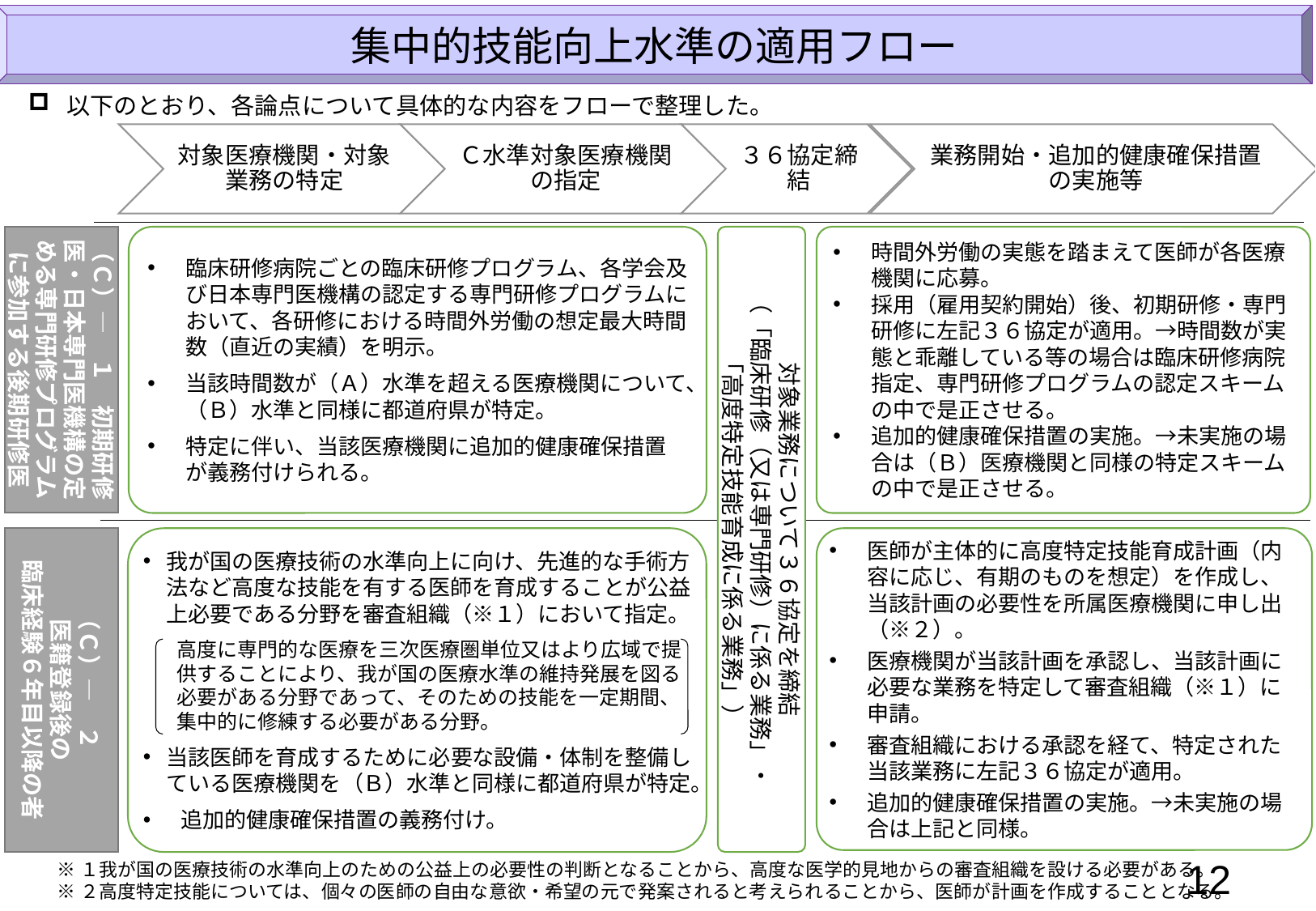

集中的技能向上水準の適用フロー
以下のとおり、各論点について具体的な内容をフローで整理した。
対象医療機関・対象業務の特定
Ｃ水準対象医療機関の指定
３６協定締結
業務開始・追加的健康確保措置の実施等
（Ｃ）―　１　初期研修医・日本専門医機構の定める専門研修プログラムに参加する後期研修医
対象業務について３６協定を締結
（「臨床研修（又は専門研修）に係る業務」・
「高度特定技能育成に係る業務」）
臨床研修病院ごとの臨床研修プログラム、各学会及び日本専門医機構の認定する専門研修プログラムにおいて、各研修における時間外労働の想定最大時間数（直近の実績）を明示。
当該時間数が（Ａ）水準を超える医療機関について、（Ｂ）水準と同様に都道府県が特定。
特定に伴い、当該医療機関に追加的健康確保措置が義務付けられる。
時間外労働の実態を踏まえて医師が各医療機関に応募。
採用（雇用契約開始）後、初期研修・専門研修に左記３６協定が適用。→時間数が実態と乖離している等の場合は臨床研修病院指定、専門研修プログラムの認定スキームの中で是正させる。
追加的健康確保措置の実施。→未実施の場合は（Ｂ）医療機関と同様の特定スキームの中で是正させる。
（Ｃ）―　２
医籍登録後の
臨床経験６年目以降の者
我が国の医療技術の水準向上に向け、先進的な手術方法など高度な技能を有する医師を育成することが公益上必要である分野を審査組織（※１）において指定。
高度に専門的な医療を三次医療圏単位又はより広域で提供することにより、我が国の医療水準の維持発展を図る必要がある分野であって、そのための技能を一定期間、集中的に修練する必要がある分野。
当該医師を育成するために必要な設備・体制を整備している医療機関を（Ｂ）水準と同様に都道府県が特定。
追加的健康確保措置の義務付け。
医師が主体的に高度特定技能育成計画（内容に応じ、有期のものを想定）を作成し、当該計画の必要性を所属医療機関に申し出（※２）。
医療機関が当該計画を承認し、当該計画に必要な業務を特定して審査組織（※１）に申請。
審査組織における承認を経て、特定された当該業務に左記３６協定が適用。
追加的健康確保措置の実施。→未実施の場合は上記と同様。

12
※１我が国の医療技術の水準向上のための公益上の必要性の判断となることから、高度な医学的見地からの審査組織を設ける必要がある。
※２高度特定技能については、個々の医師の自由な意欲・希望の元で発案されると考えられることから、医師が計画を作成することとなる。